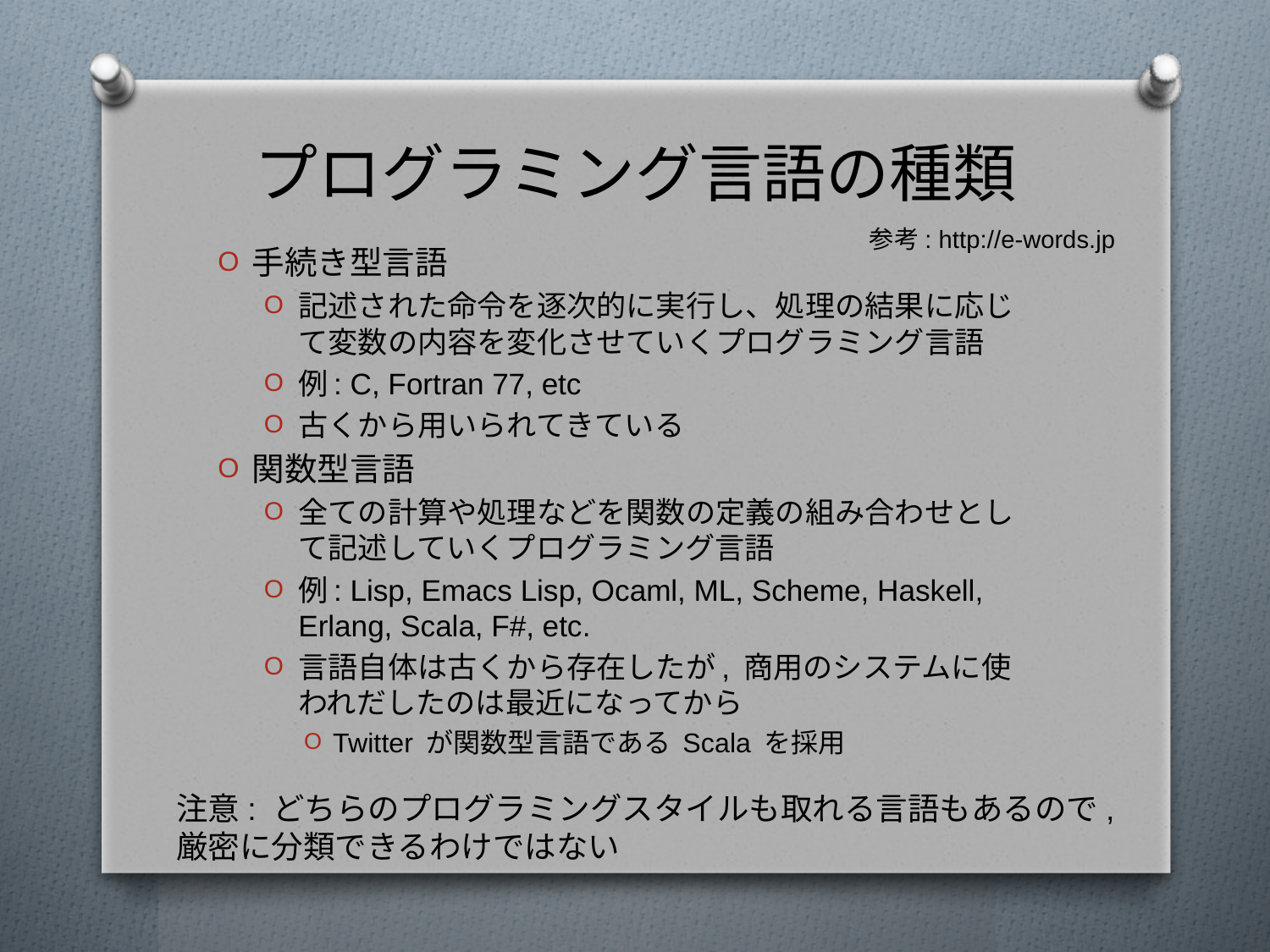

# プログラミング言語の種類
参考: http://e-words.jp
手続き型言語
記述された命令を逐次的に実行し、処理の結果に応じて変数の内容を変化させていくプログラミング言語
例: C, Fortran 77, etc
古くから用いられてきている
関数型言語
全ての計算や処理などを関数の定義の組み合わせとして記述していくプログラミング言語
例: Lisp, Emacs Lisp, Ocaml, ML, Scheme, Haskell, Erlang, Scala, F#, etc.
言語自体は古くから存在したが, 商用のシステムに使われだしたのは最近になってから
Twitter が関数型言語である Scala を採用
注意: どちらのプログラミングスタイルも取れる言語もあるので,
厳密に分類できるわけではない